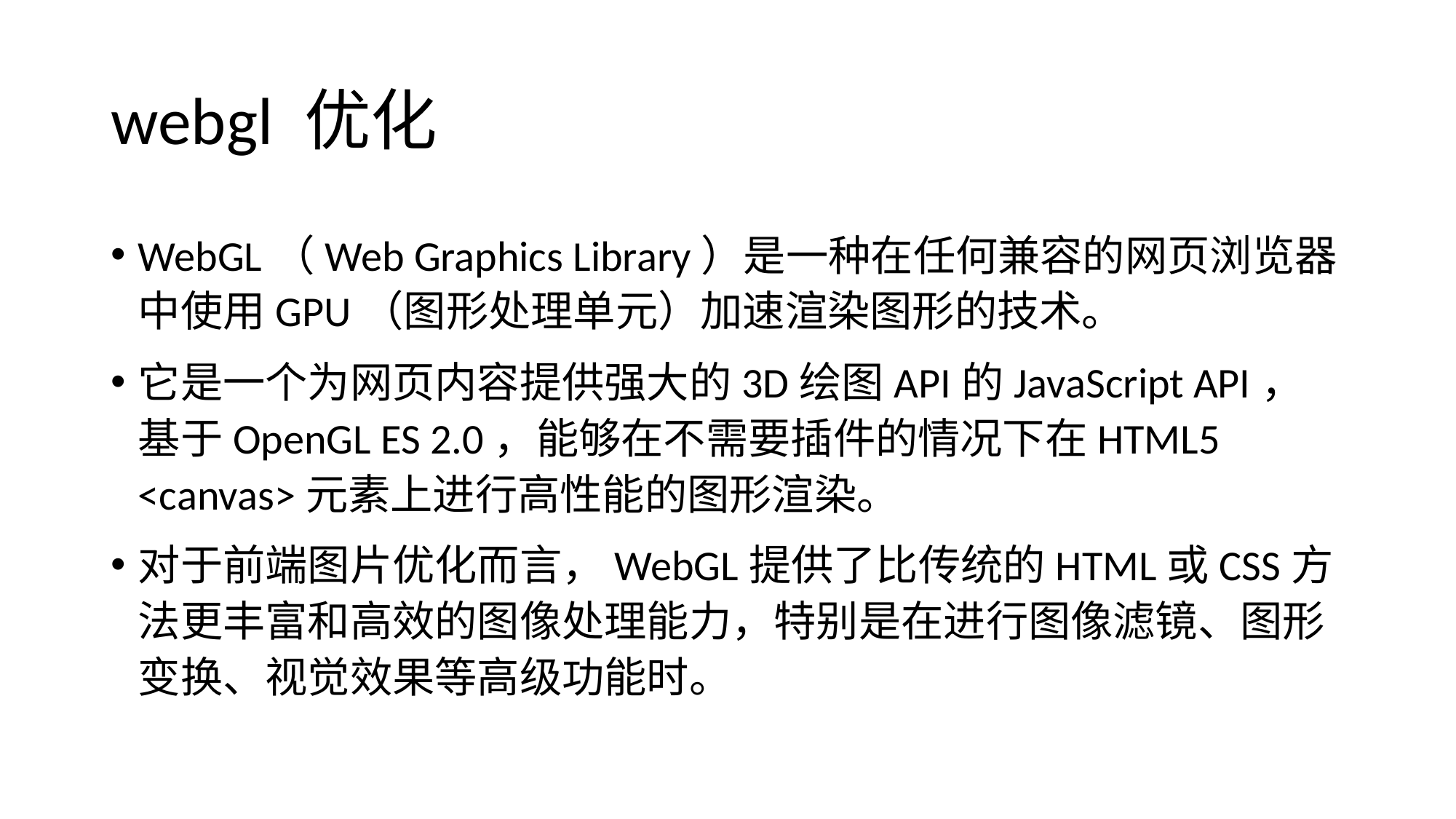

# webgl 优化
WebGL（Web Graphics Library）是一种在任何兼容的网页浏览器中使用GPU（图形处理单元）加速渲染图形的技术。
它是一个为网页内容提供强大的3D绘图API的JavaScript API，基于OpenGL ES 2.0，能够在不需要插件的情况下在HTML5 <canvas>元素上进行高性能的图形渲染。
对于前端图片优化而言，WebGL提供了比传统的HTML或CSS方法更丰富和高效的图像处理能力，特别是在进行图像滤镜、图形变换、视觉效果等高级功能时。